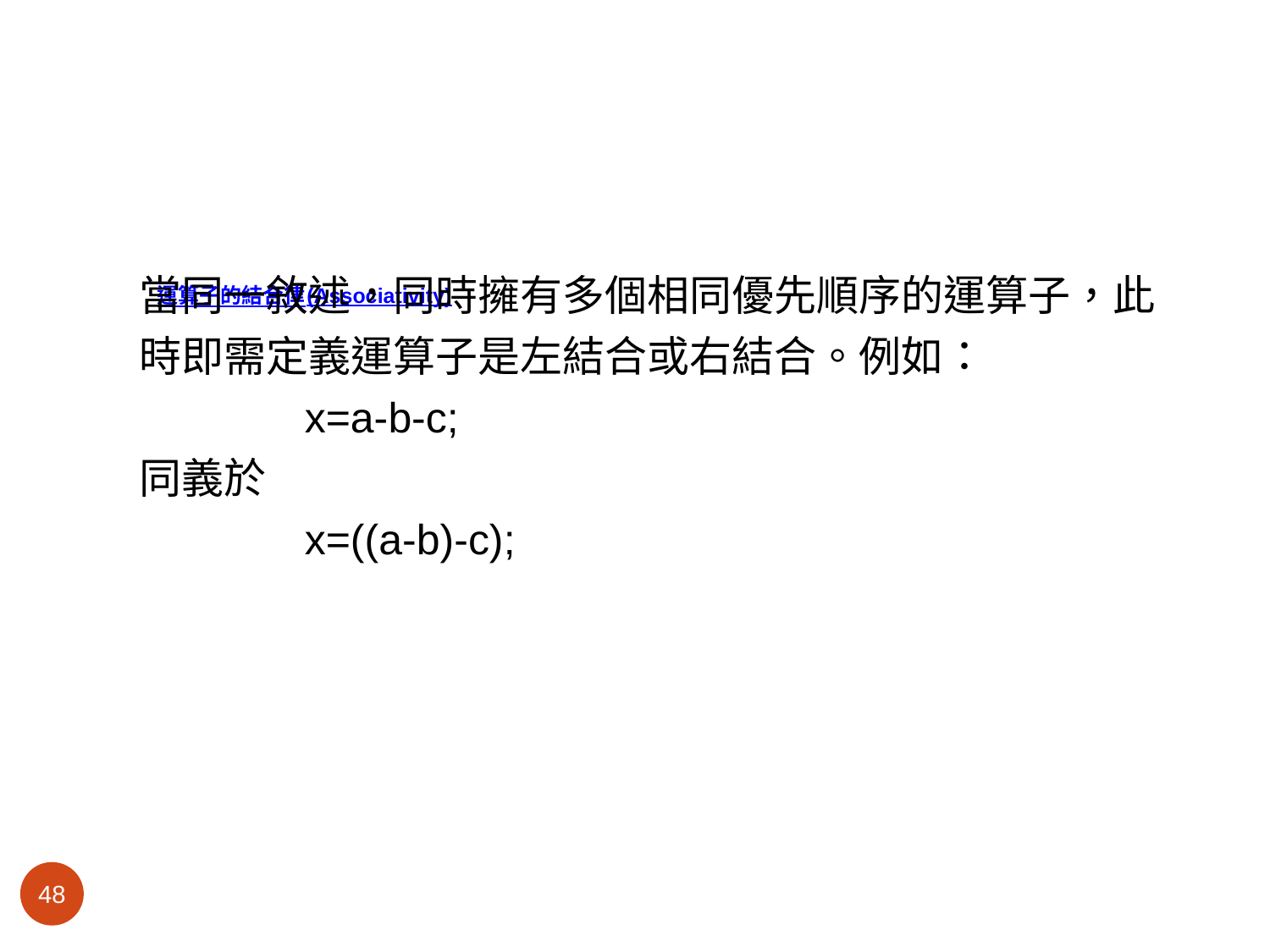

當同一敘述，同時擁有多個相同優先順序的運算子，此
時即需定義運算子是左結合或右結合。例如：
		x=a-b-c;
同義於
		x=((a-b)-c);

# 運算子的結合律(Associativity)
48